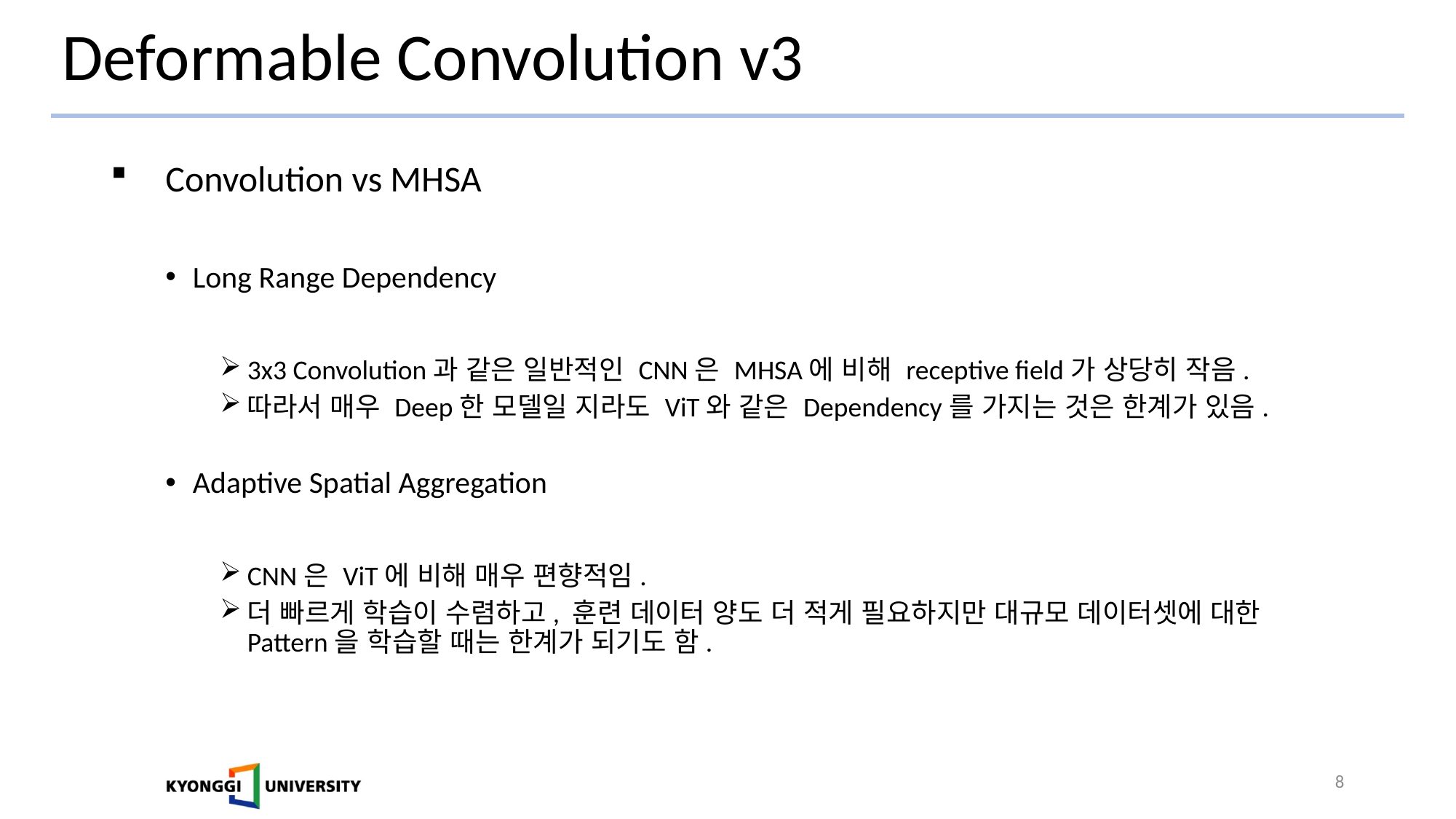

# Deformable Convolution v3
Convolution vs MHSA

Long Range Dependency

3x3 Convolution과 같은 일반적인 CNN은 MHSA에 비해 receptive field가 상당히 작음.
따라서 매우 Deep한 모델일 지라도 ViT와 같은 Dependency를 가지는 것은 한계가 있음.

Adaptive Spatial Aggregation

CNN은 ViT에 비해 매우 편향적임.
더 빠르게 학습이 수렴하고, 훈련 데이터 양도 더 적게 필요하지만 대규모 데이터셋에 대한 Pattern을 학습할 때는 한계가 되기도 함.
8